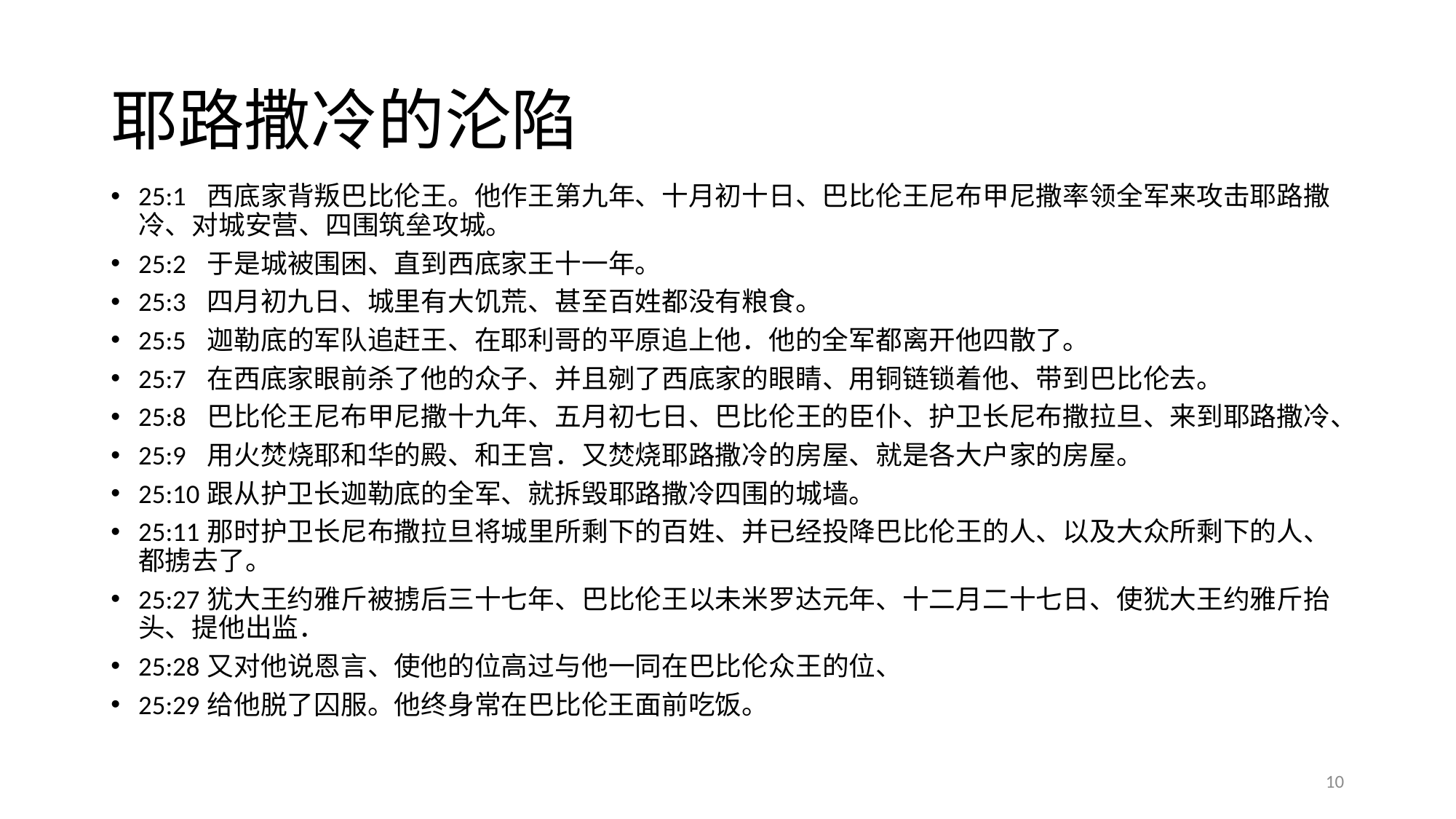

# 耶路撒冷的沦陷
25:1	西底家背叛巴比伦王。他作王第九年、十月初十日、巴比伦王尼布甲尼撒率领全军来攻击耶路撒冷、对城安营、四围筑垒攻城。
25:2	于是城被围困、直到西底家王十一年。
25:3	四月初九日、城里有大饥荒、甚至百姓都没有粮食。
25:5	迦勒底的军队追赶王、在耶利哥的平原追上他．他的全军都离开他四散了。
25:7	在西底家眼前杀了他的众子、并且剜了西底家的眼睛、用铜链锁着他、带到巴比伦去。
25:8	巴比伦王尼布甲尼撒十九年、五月初七日、巴比伦王的臣仆、护卫长尼布撒拉旦、来到耶路撒冷、
25:9	用火焚烧耶和华的殿、和王宫．又焚烧耶路撒冷的房屋、就是各大户家的房屋。
25:10	跟从护卫长迦勒底的全军、就拆毁耶路撒冷四围的城墙。
25:11	那时护卫长尼布撒拉旦将城里所剩下的百姓、并已经投降巴比伦王的人、以及大众所剩下的人、都掳去了。
25:27	犹大王约雅斤被掳后三十七年、巴比伦王以未米罗达元年、十二月二十七日、使犹大王约雅斤抬头、提他出监．
25:28	又对他说恩言、使他的位高过与他一同在巴比伦众王的位、
25:29	给他脱了囚服。他终身常在巴比伦王面前吃饭。
10